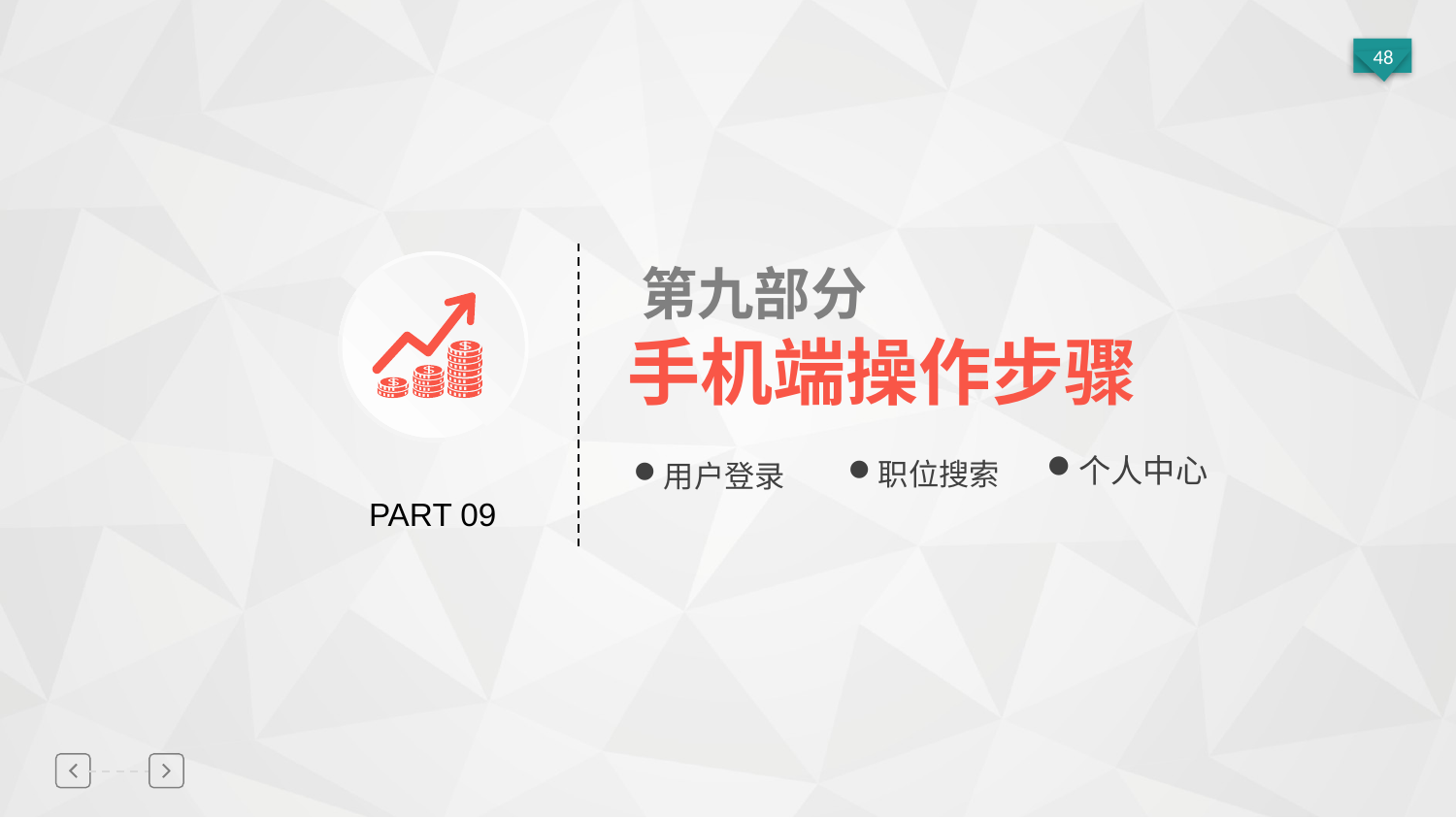

第九部分
手机端操作步骤

个人中心
用户登录
职位搜索
PART 09